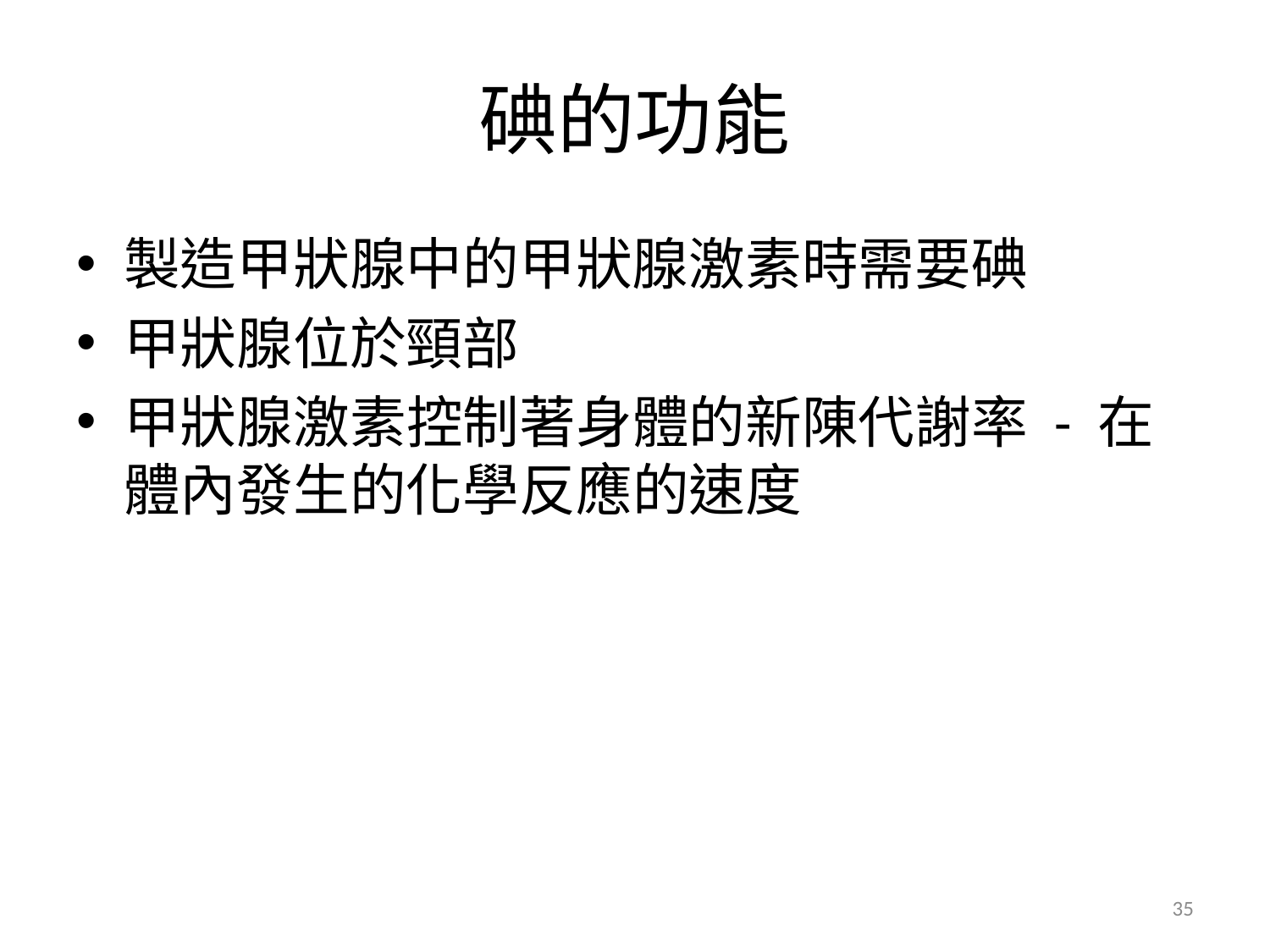

# 碘的功能
製造甲狀腺中的甲狀腺激素時需要碘
甲狀腺位於頸部
甲狀腺激素控制著身體的新陳代謝率 - 在體內發生的化學反應的速度
35